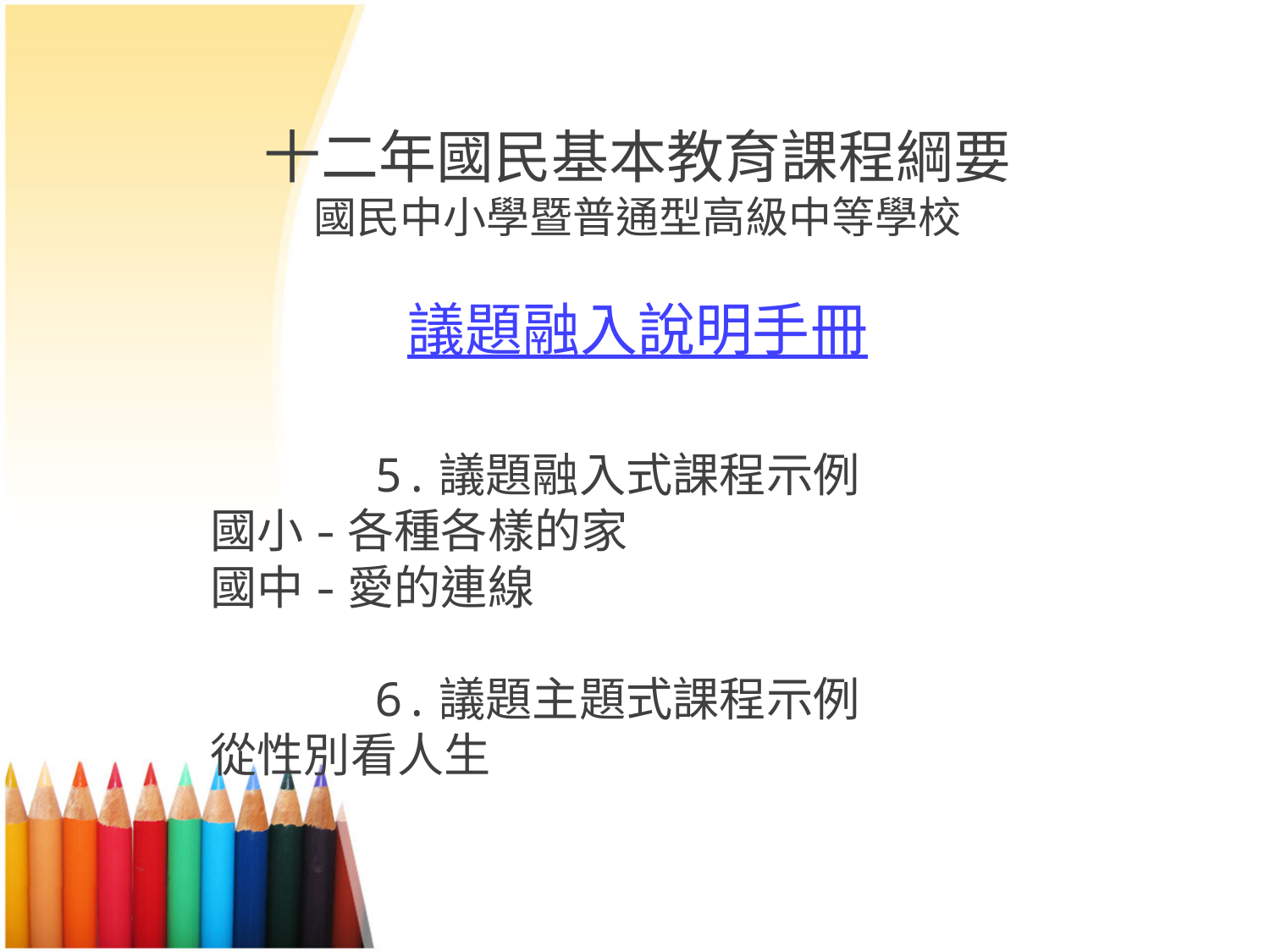

十二年國民基本教育課程綱要
國民中小學暨普通型高級中等學校
議題融入說明手冊

           5.議題融入式課程示例
             國小-各種各樣的家
             國中-愛的連線

           6.議題主題式課程示例
             從性別看人生